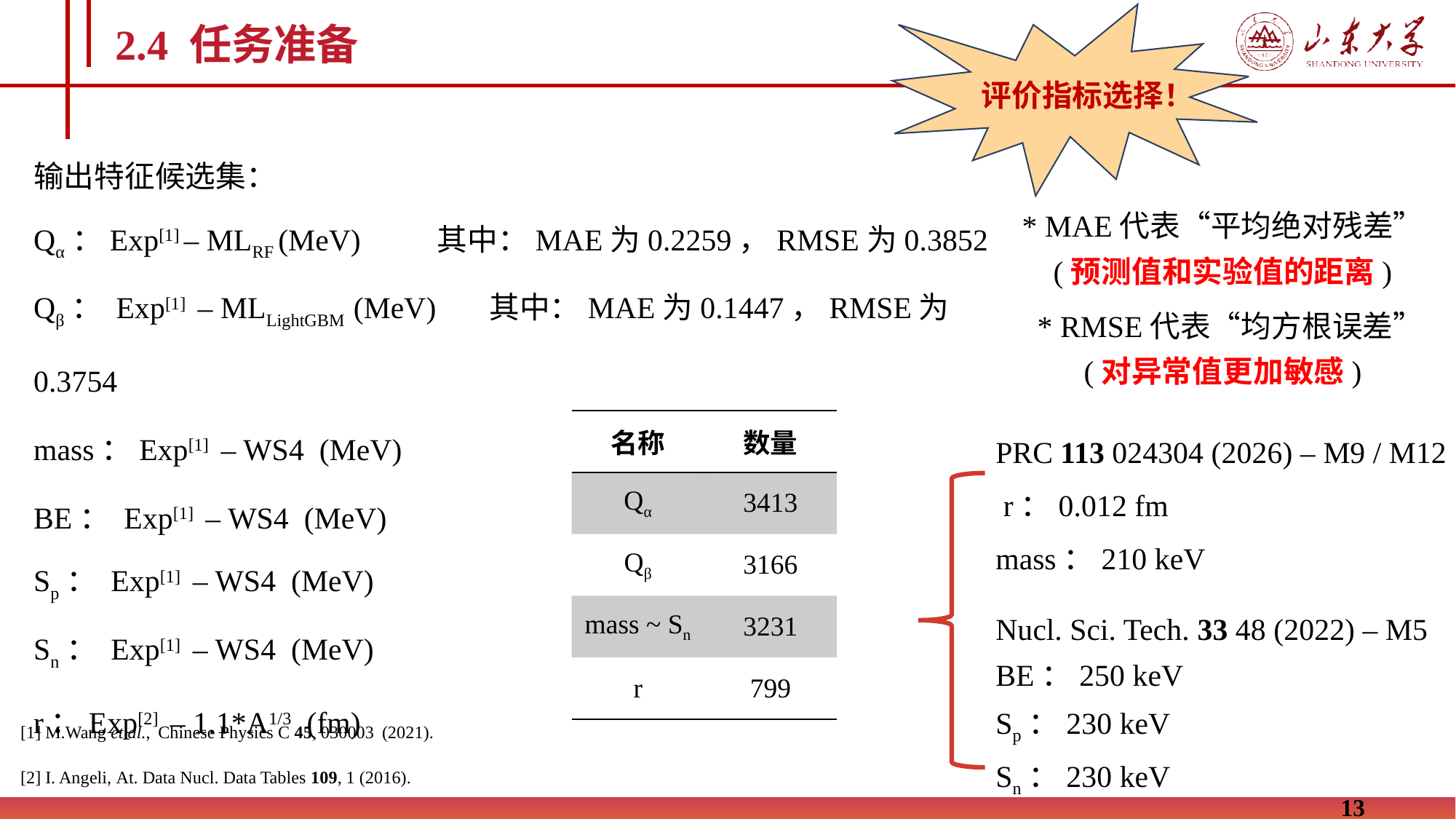

评价指标选择！
2.4 任务准备
输出特征候选集：
Qα：Exp[1] – MLRF (MeV)         其中：MAE为0.2259，RMSE为0.3852
Qβ： Exp[1]  – MLLightGBM  (MeV)      其中：MAE为0.1447，RMSE为0.3754
mass：Exp[1]  – WS4  (MeV)
BE： Exp[1]  – WS4  (MeV)
Sp： Exp[1]  – WS4  (MeV)
Sn： Exp[1]  – WS4  (MeV)
r：Exp[2]  – 1.1*A1/3  (fm)
* MAE代表“平均绝对残差”
(预测值和实验值的距离)
  * RMSE代表“均方根误差”
(对异常值更加敏感)
| 名称 | 数量 |
| --- | --- |
| Qα | 3413 |
| Qβ | 3166 |
| mass ~ Sn | 3231 |
| r | 799 |
PRC 113 024304 (2026) – M9 / M12
 r：0.012 fm
mass：210 keV

Nucl. Sci. Tech. 33 48 (2022) – M5
BE：250 keV
Sp：230 keV
Sn：230 keV
[1] M.Wang et al., Chinese Physics C 45, 030003 (2021).
[2] I. Angeli, At. Data Nucl. Data Tables 109, 1 (2016).
13